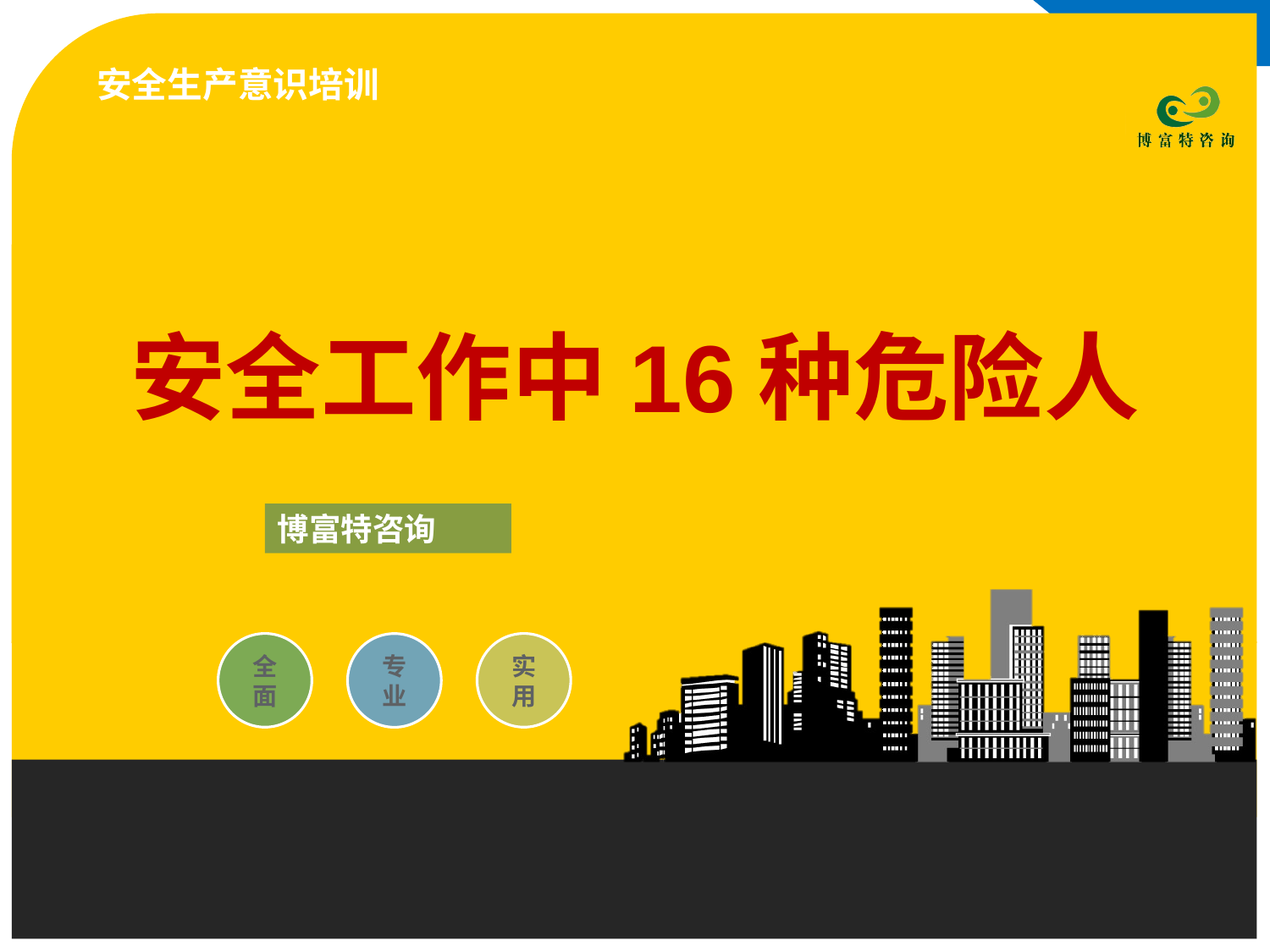

# 安全生产意识培训
安全工作中16种危险人
博富特咨询
全面
实用
专业